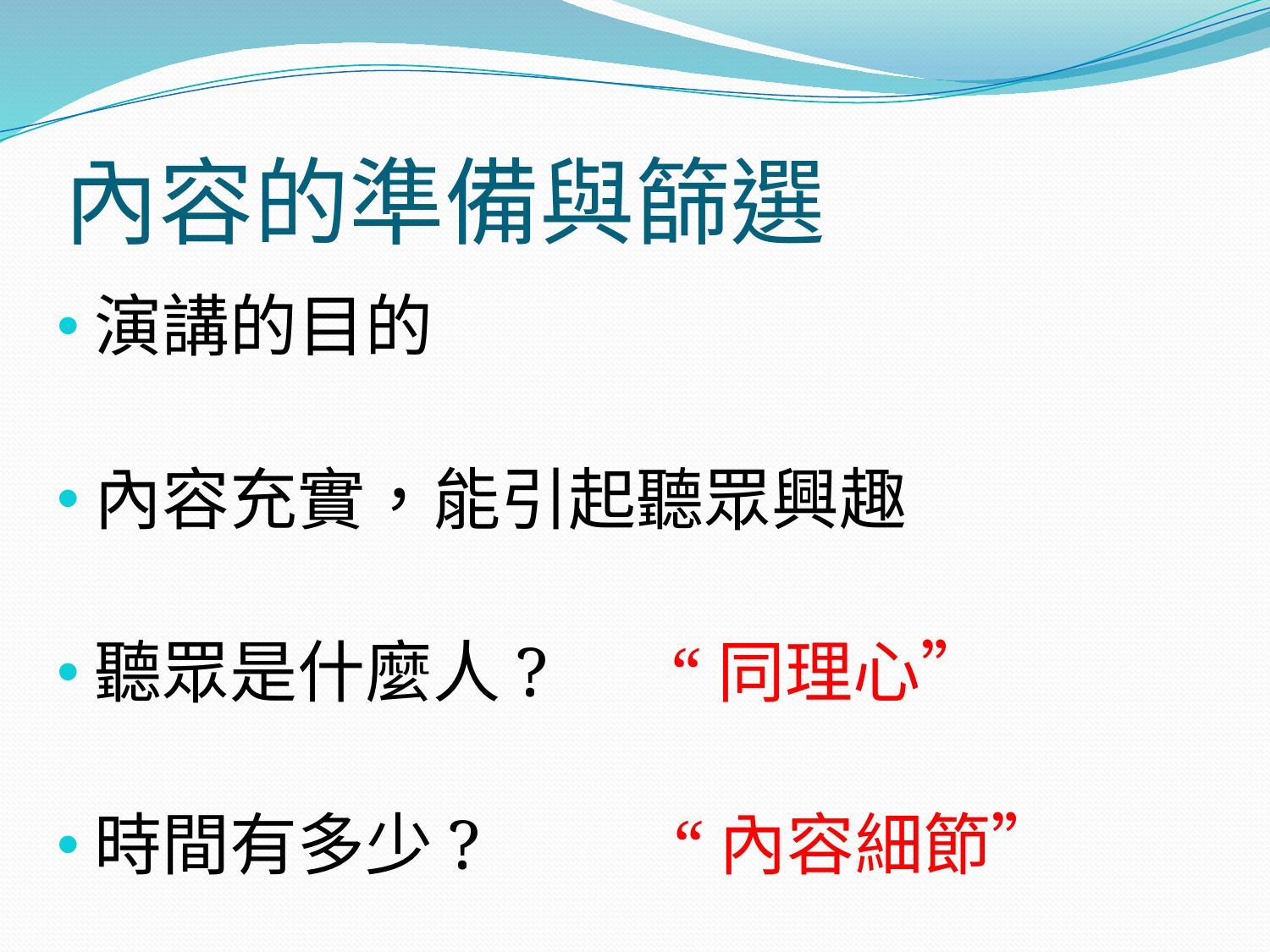

# 內容的準備與篩選
演講的目的

內容充實，能引起聽眾興趣

聽眾是什麼人?       “同理心”

時間有多少?           “內容細節”